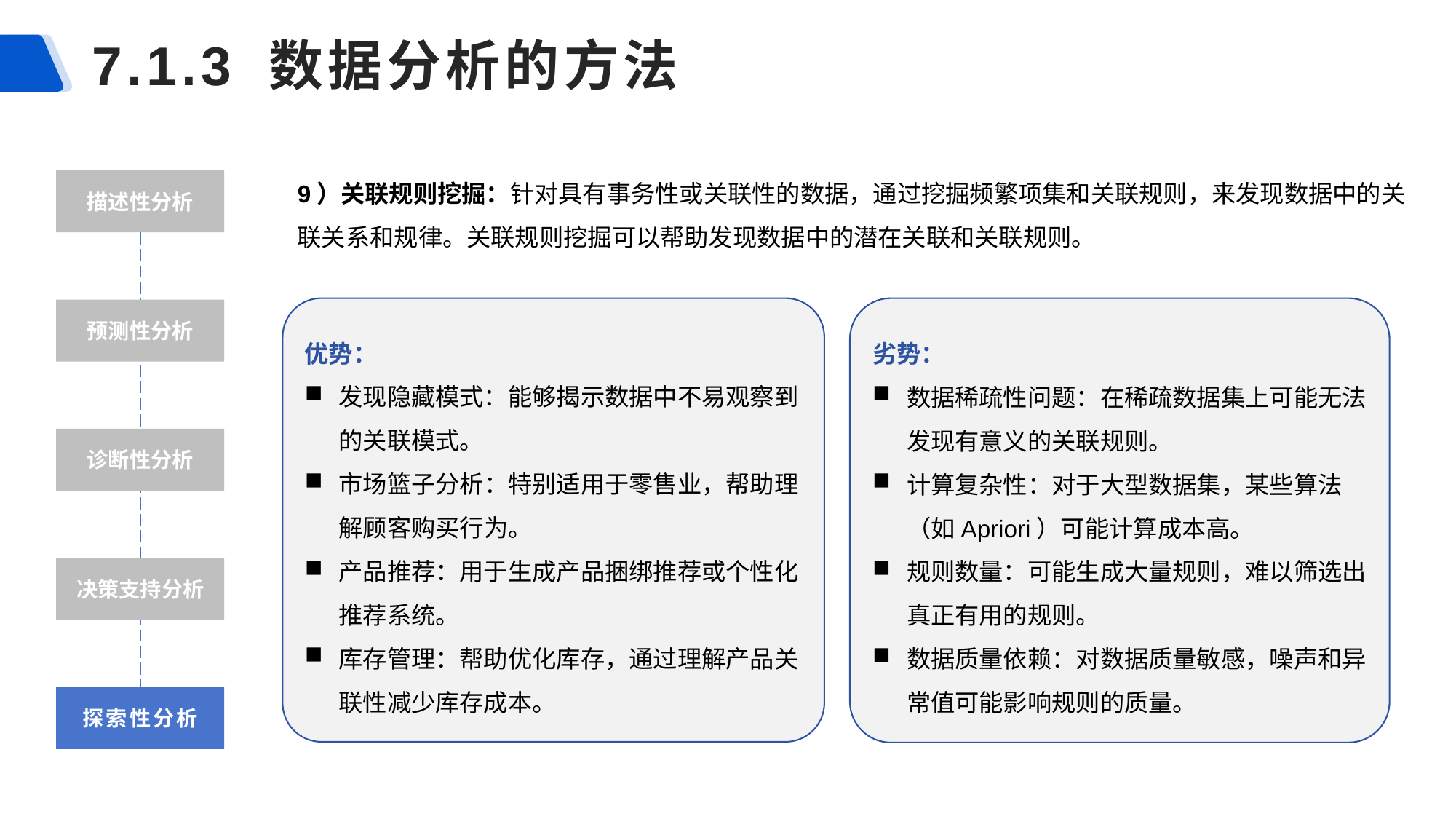

# 7.1.3 数据分析的方法
9）关联规则挖掘：针对具有事务性或关联性的数据，通过挖掘频繁项集和关联规则，来发现数据中的关联关系和规律。关联规则挖掘可以帮助发现数据中的潜在关联和关联规则。
描述性分析
优势：
发现隐藏模式：能够揭示数据中不易观察到的关联模式。
市场篮子分析：特别适用于零售业，帮助理解顾客购买行为。
产品推荐：用于生成产品捆绑推荐或个性化推荐系统。
库存管理：帮助优化库存，通过理解产品关联性减少库存成本。
劣势：
数据稀疏性问题：在稀疏数据集上可能无法发现有意义的关联规则。
计算复杂性：对于大型数据集，某些算法（如Apriori）可能计算成本高。
规则数量：可能生成大量规则，难以筛选出真正有用的规则。
数据质量依赖：对数据质量敏感，噪声和异常值可能影响规则的质量。
预测性分析
诊断性分析
决策支持分析
探索性分析